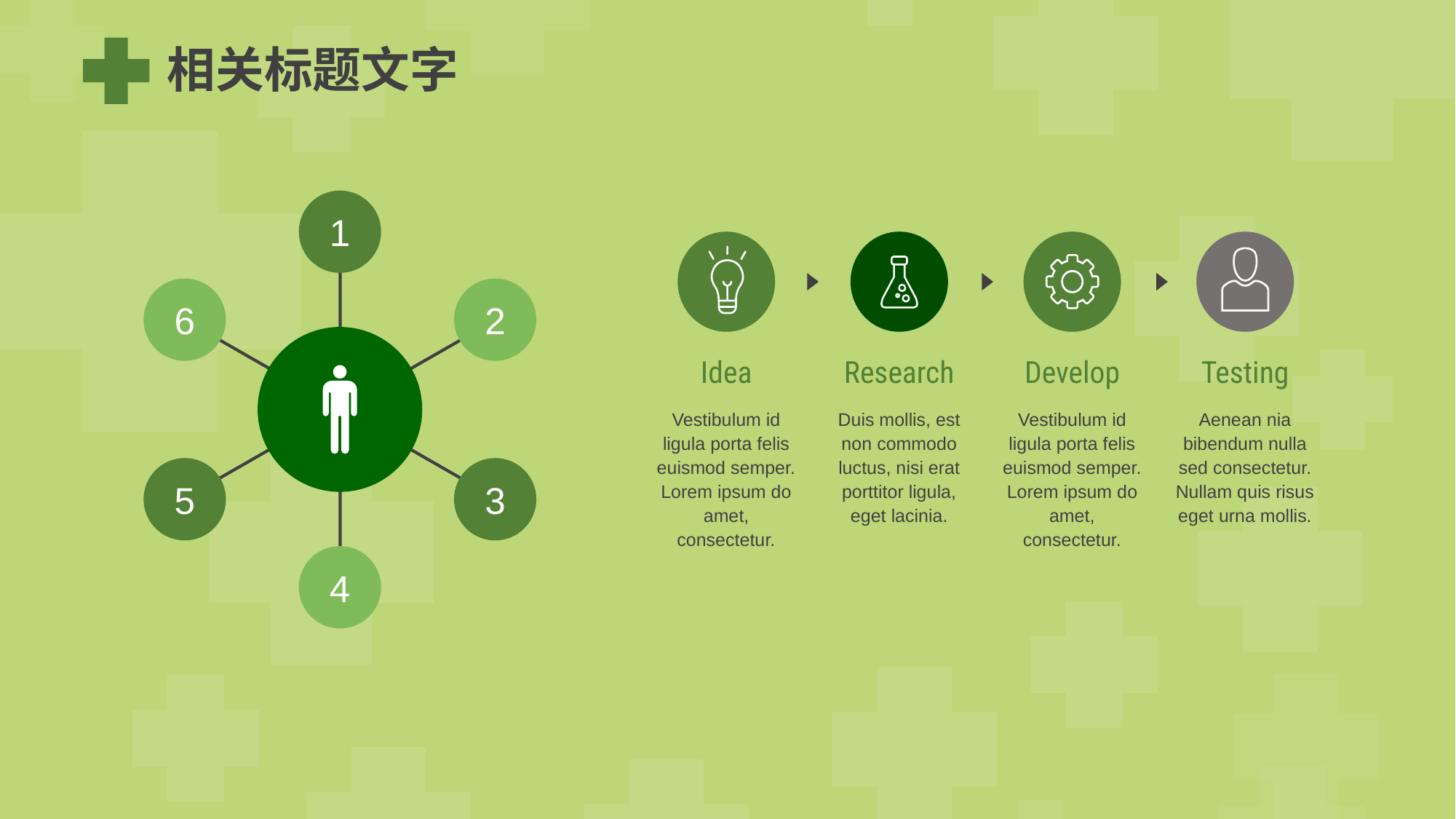

相关标题文字
1
6
2
5
3
4

Idea
Vestibulum id ligula porta felis euismod semper. Lorem ipsum do amet, consectetur.
Research
Duis mollis, est non commodo luctus, nisi erat porttitor ligula, eget lacinia.
Develop
Vestibulum id ligula porta felis euismod semper. Lorem ipsum do amet, consectetur.
Testing
Aenean nia bibendum nulla sed consectetur. Nullam quis risus eget urna mollis.